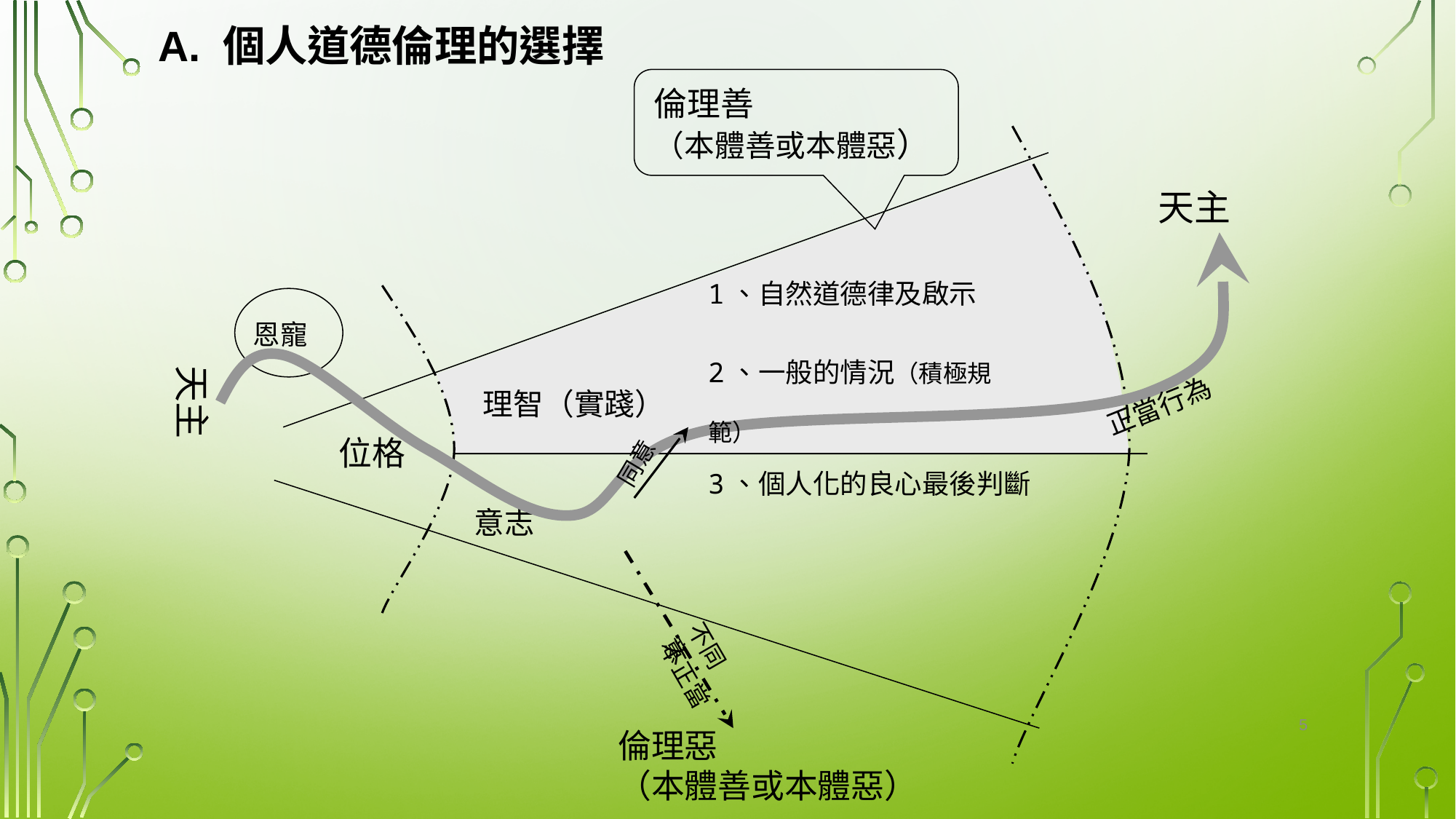

A. 個人道德倫理的選擇

倫理善
（本體善或本體惡）

天主

1、自然道德律及啟示
2、一般的情況（積極規範）
3、個人化的良心最後判斷

恩寵
理智（實踐）
正當行為
位格

同意

意志

不同意
不正當
倫理惡
（本體善或本體惡）
天主
5